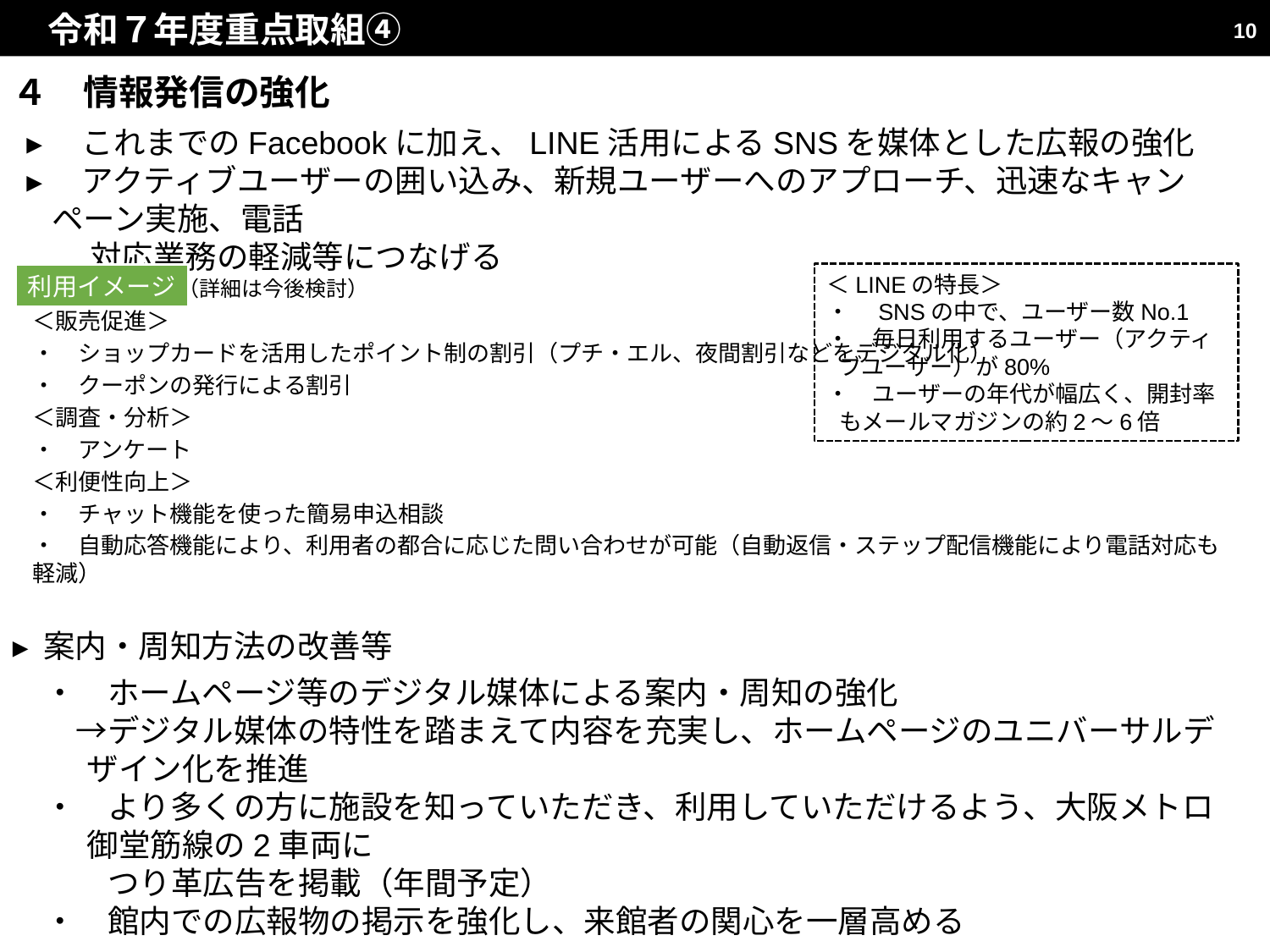

令和７年度重点取組④
10
４　情報発信の強化
▸　これまでのFacebookに加え、LINE活用によるSNSを媒体とした広報の強化
▸　アクティブユーザーの囲い込み、新規ユーザーへのアプローチ、迅速なキャンペーン実施、電話
　　対応業務の軽減等につなげる

＜LINEの特長＞
・　SNSの中で、ユーザー数No.1
・　毎日利用するユーザー（アクティブユーザー）が80%
・　ユーザーの年代が幅広く、開封率もメールマガジンの約2～6倍
利用イメージ
（詳細は今後検討）
＜販売促進＞
・　ショップカードを活用したポイント制の割引（プチ・エル、夜間割引などをデジタル化）
・　クーポンの発行による割引
＜調査・分析＞
・　アンケート
＜利便性向上＞
・　チャット機能を使った簡易申込相談
・　自動応答機能により、利用者の都合に応じた問い合わせが可能（自動返信・ステップ配信機能により電話対応も軽減）
▸ 案内・周知方法の改善等

　・　ホームページ等のデジタル媒体による案内・周知の強化
　　→デジタル媒体の特性を踏まえて内容を充実し、ホームページのユニバーサルデザイン化を推進
　・　より多くの方に施設を知っていただき、利用していただけるよう、大阪メトロ御堂筋線の2車両に
　　　つり革広告を掲載（年間予定）
　・　館内での広報物の掲示を強化し、来館者の関心を一層高める